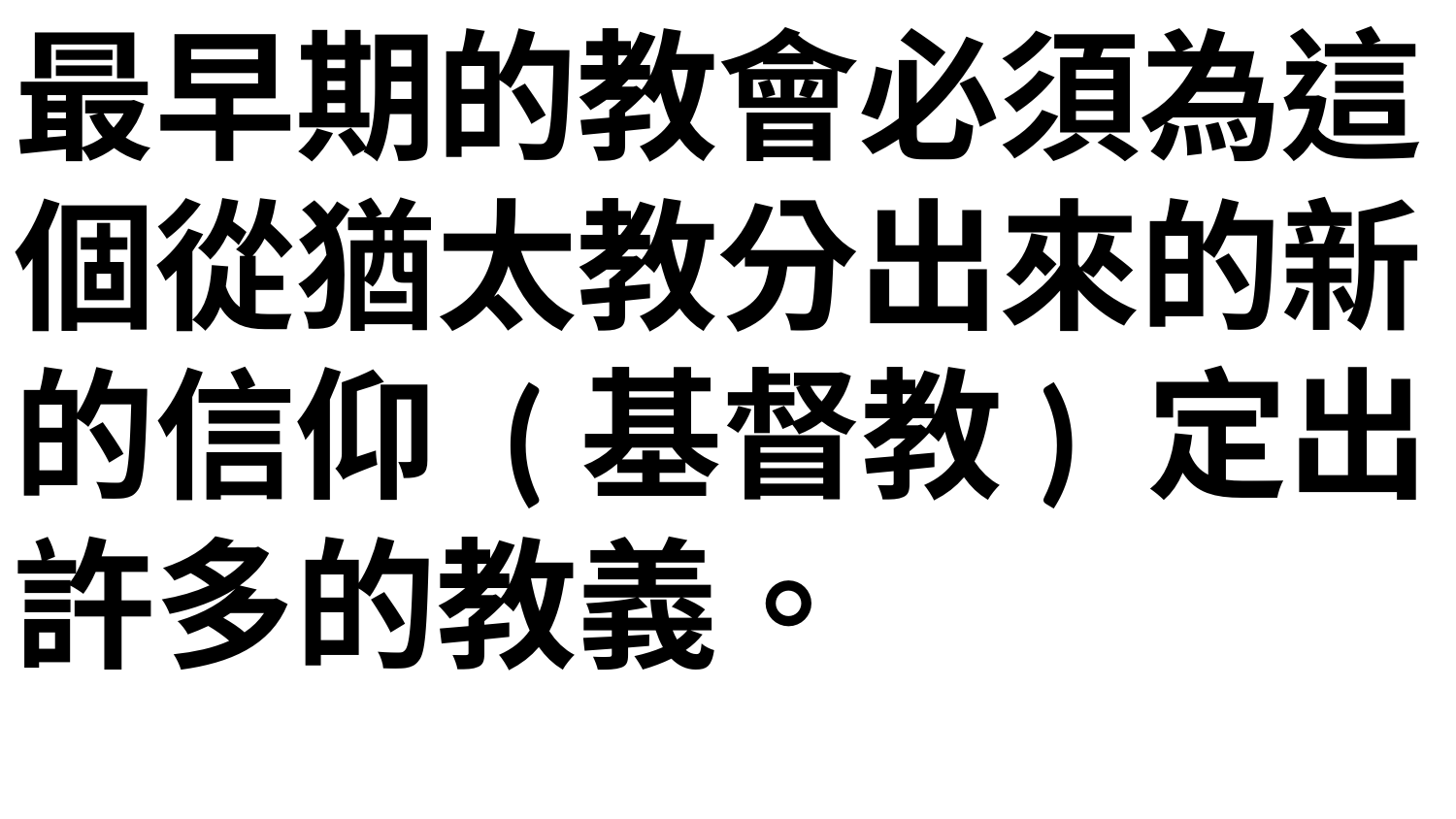

最早期的教會必須為這個從猶太教分出來的新的信仰 (基督教) 定出許多的教義。